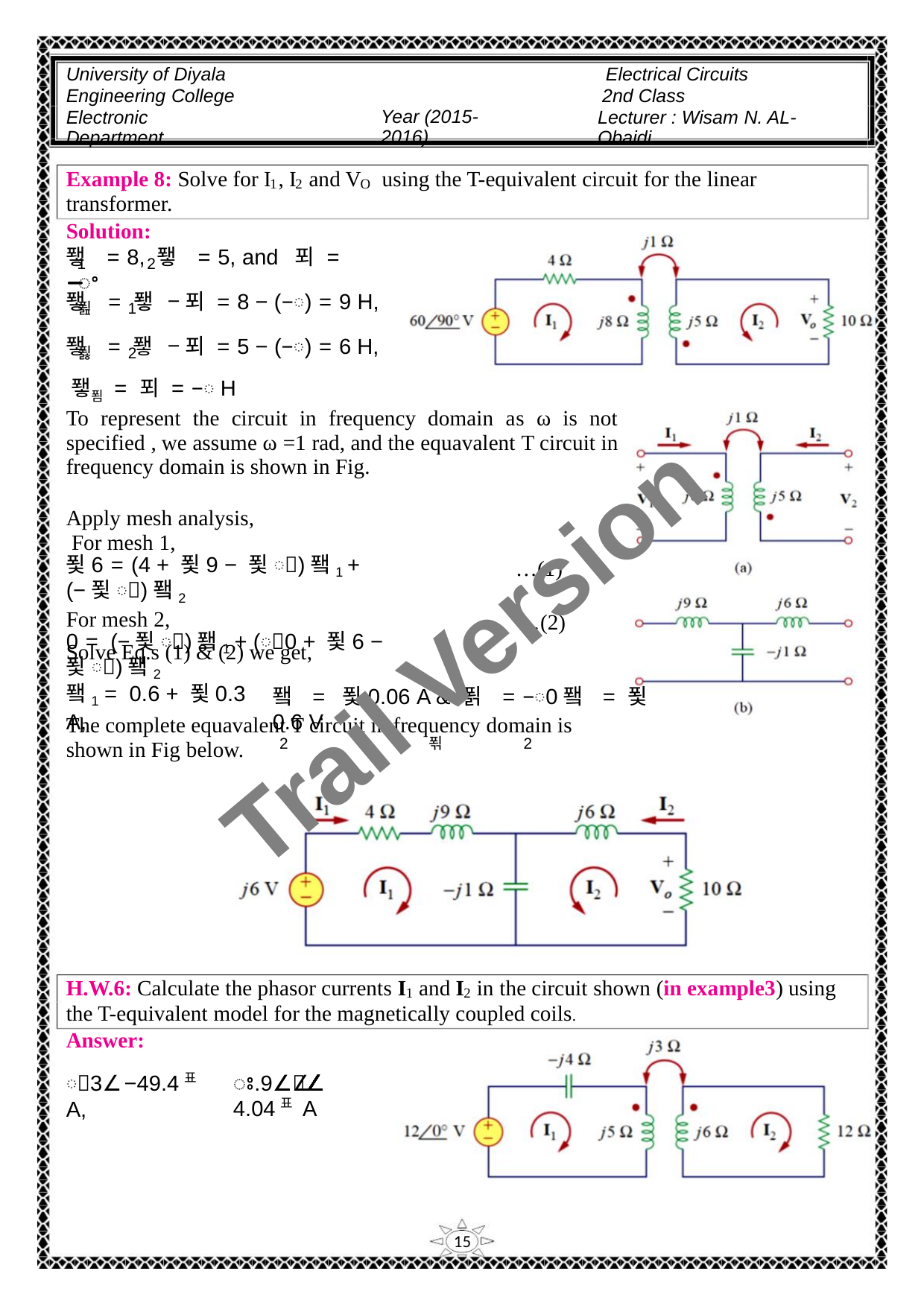

University of Diyala
Engineering College
Electronic Department
Electrical Circuits
2nd Class
Lecturer : Wisam N. AL-Obaidi
Year (2015-2016)
Example 8: Solve for I , I and V using the T-equivalent circuit for the linear
1
2
O
transformer.
Solution:
퐿 = 8, 퐿 = 5, and 푀 = −ꢀ
1
2
퐿 = 퐿 − 푀 = 8 − (−ꢀ) = 9 H,
푎
1
퐿 = 퐿 − 푀 = 5 − (−ꢀ) = 6 H,
푏
2
퐿푐 = 푀 = −ꢀ H
To represent the circuit in frequency domain as ω is not
specified , we assume ω =1 rad, and the equavalent T circuit in
frequency domain is shown in Fig.
Apply mesh analysis,
For mesh 1,
푗6 = (4 + 푗9 − 푗ꢀ)퐼1 + (−푗ꢀ)퐼2
For mesh 2,
0 = (−푗ꢀ)퐼1 + (ꢀ0 + 푗6 − 푗ꢀ)퐼2
…(1)
…(2)
Trail Version
Trail Version
Trail Version
Trail Version
Trail Version
Trail Version
Trail Version
Trail Version
Trail Version
Trail Version
Trail Version
Trail Version
Trail Version
Solve Eq.s (1) & (2) we get,
퐼1 = 0.6 + 푗0.3 A,
퐼 = 푗0.06 A & 푉 = −ꢀ0퐼 = 푗0.6 V
2 푂 2
The complete equavalent T circuit in frequency domain is
shown in Fig below.
H.W.6: Calculate the phasor currents I and I in the circuit shown (in example3) using
1
2
the T-equivalent model for the magnetically coupled coils.
Answer:
ꢀ3∠−49.4표A,
ꢁ.9ꢀ∠ꢀ4.04표 A
15